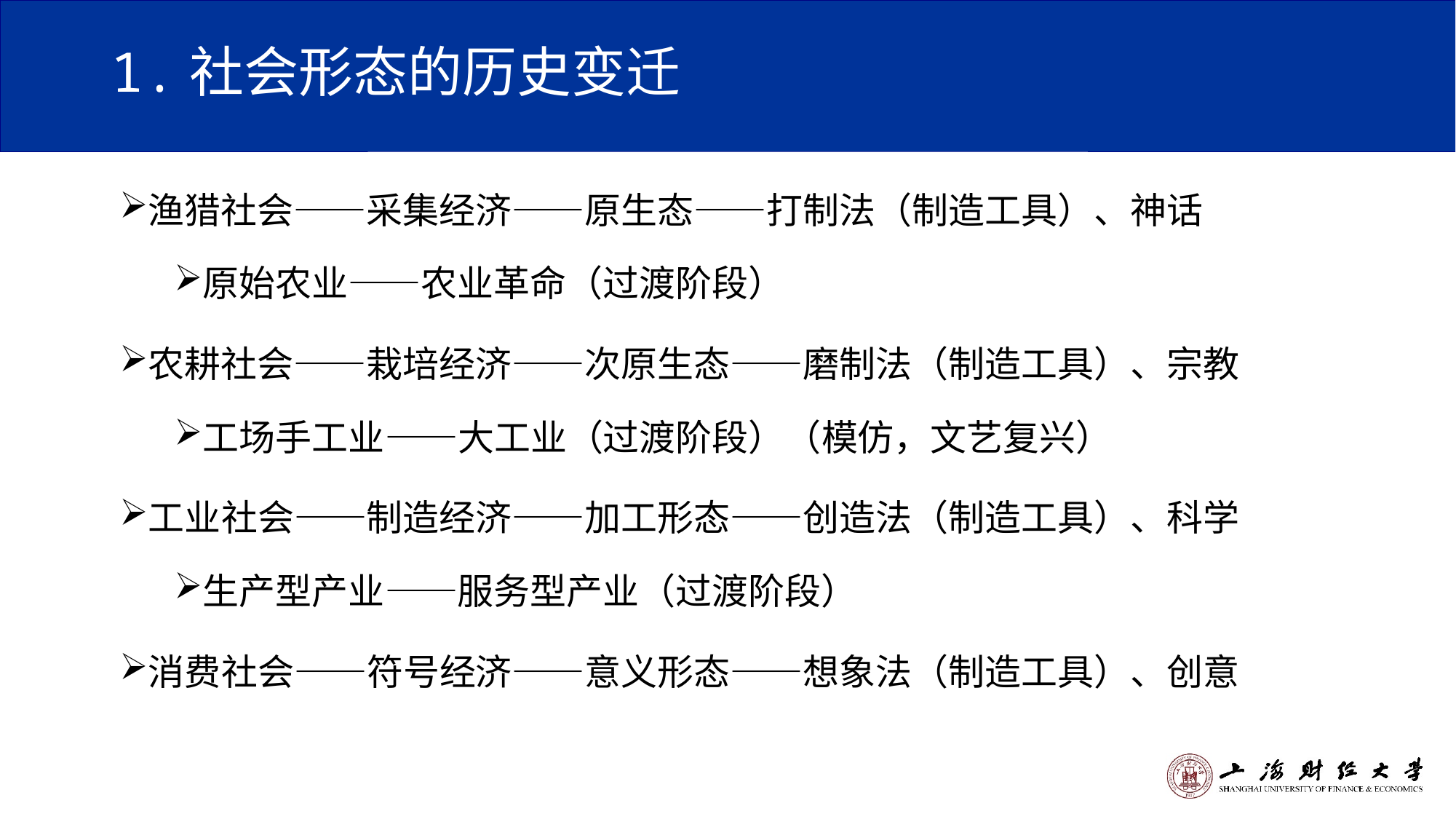

# 1.社会形态的历史变迁
渔猎社会——采集经济——原生态——打制法（制造工具）、神话
原始农业——农业革命（过渡阶段）
农耕社会——栽培经济——次原生态——磨制法（制造工具）、宗教
工场手工业——大工业（过渡阶段）（模仿，文艺复兴）
工业社会——制造经济——加工形态——创造法（制造工具）、科学
生产型产业——服务型产业（过渡阶段）
消费社会——符号经济——意义形态——想象法（制造工具）、创意